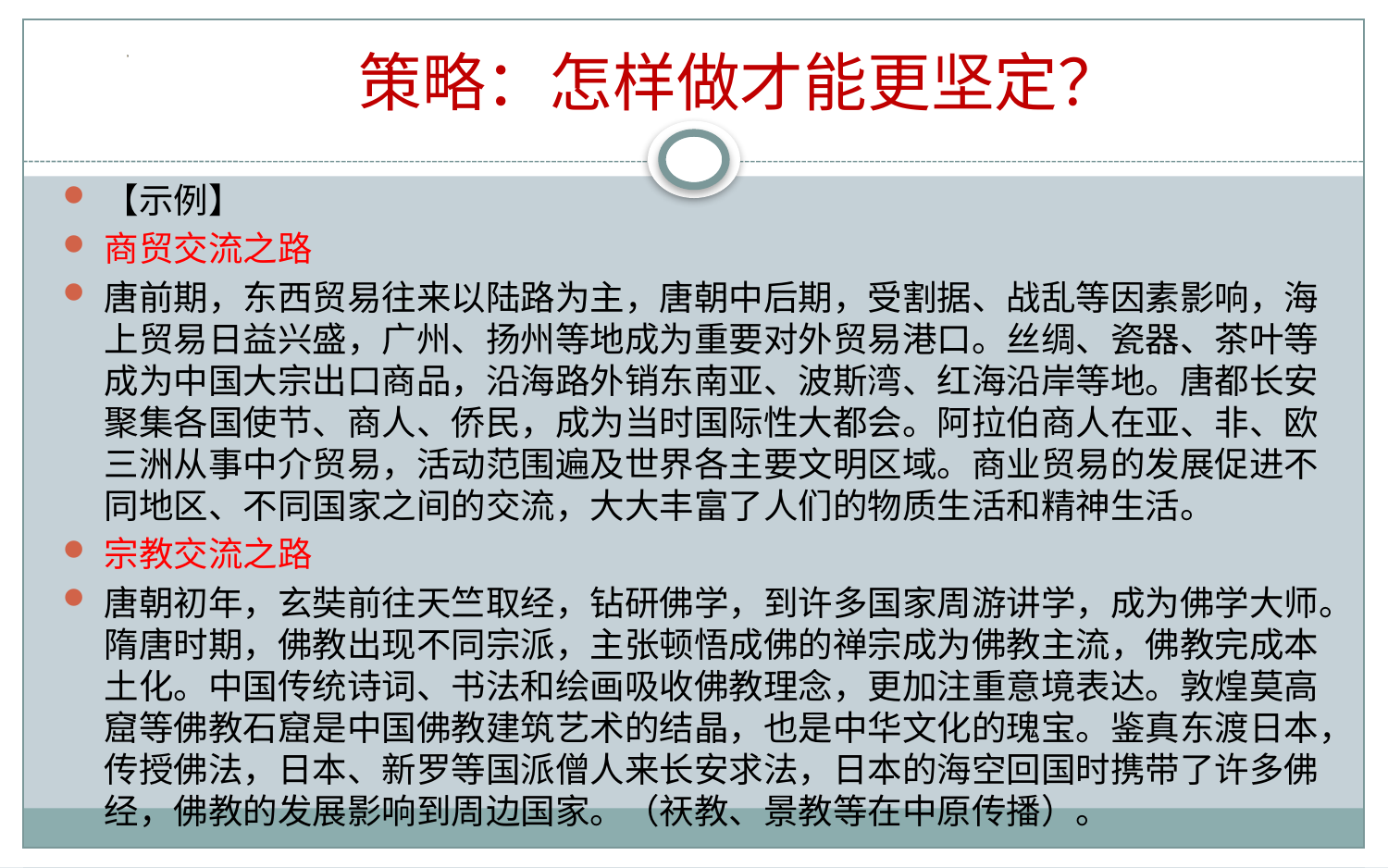

策略：怎样做才能更坚定？
【示例】
商贸交流之路
唐前期，东西贸易往来以陆路为主，唐朝中后期，受割据、战乱等因素影响，海上贸易日益兴盛，广州、扬州等地成为重要对外贸易港口。丝绸、瓷器、茶叶等成为中国大宗出口商品，沿海路外销东南亚、波斯湾、红海沿岸等地。唐都长安聚集各国使节、商人、侨民，成为当时国际性大都会。阿拉伯商人在亚、非、欧三洲从事中介贸易，活动范围遍及世界各主要文明区域。商业贸易的发展促进不同地区、不同国家之间的交流，大大丰富了人们的物质生活和精神生活。
宗教交流之路
唐朝初年，玄奘前往天竺取经，钻研佛学，到许多国家周游讲学，成为佛学大师。隋唐时期，佛教出现不同宗派，主张顿悟成佛的禅宗成为佛教主流，佛教完成本土化。中国传统诗词、书法和绘画吸收佛教理念，更加注重意境表达。敦煌莫高窟等佛教石窟是中国佛教建筑艺术的结晶，也是中华文化的瑰宝。鉴真东渡日本，传授佛法，日本、新罗等国派僧人来长安求法，日本的海空回国时携带了许多佛经，佛教的发展影响到周边国家。（祆教、景教等在中原传播）。